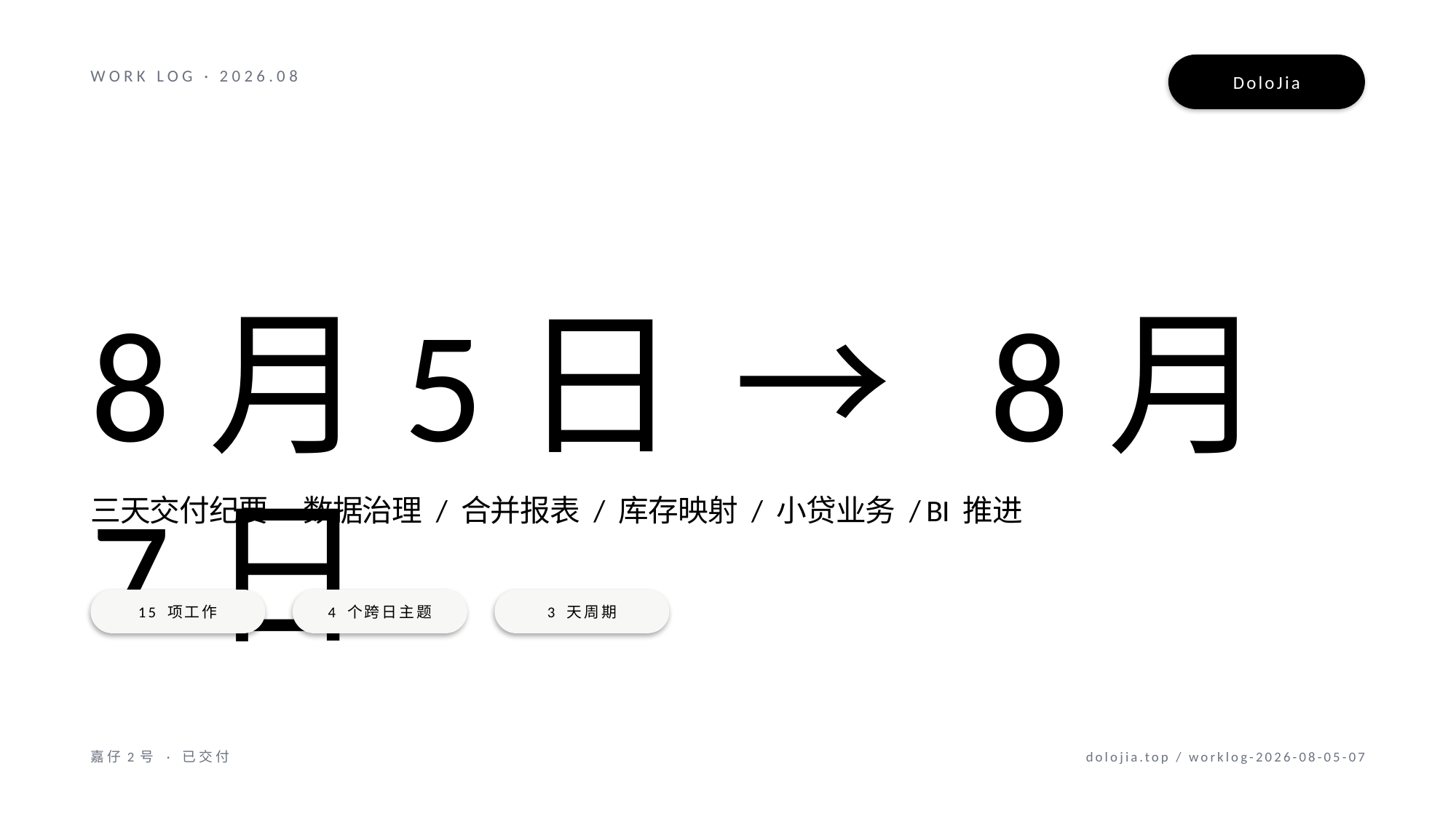

DoloJia
WORK LOG · 2026.08
8月5日  →  8月7日
三天交付纪要 · 数据治理 / 合并报表 / 库存映射 / 小贷业务 / BI 推进
15 项工作
4 个跨日主题
3 天周期
嘉仔2号 · 已交付
dolojia.top / worklog-2026-08-05-07